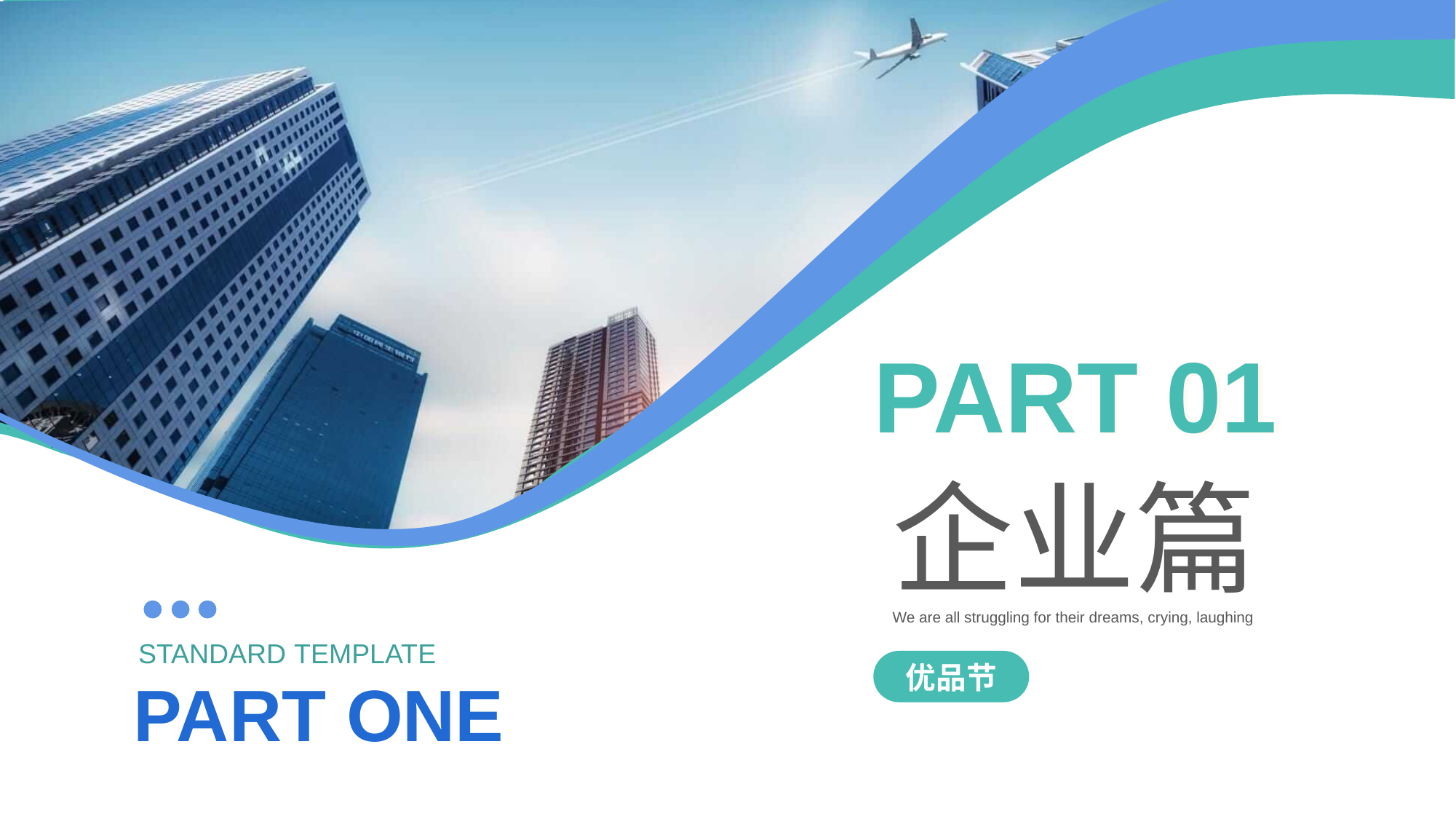

PART 01
企业篇
We are all struggling for their dreams, crying, laughing

STANDARD  TEMPLATE
优品节
PART ONE